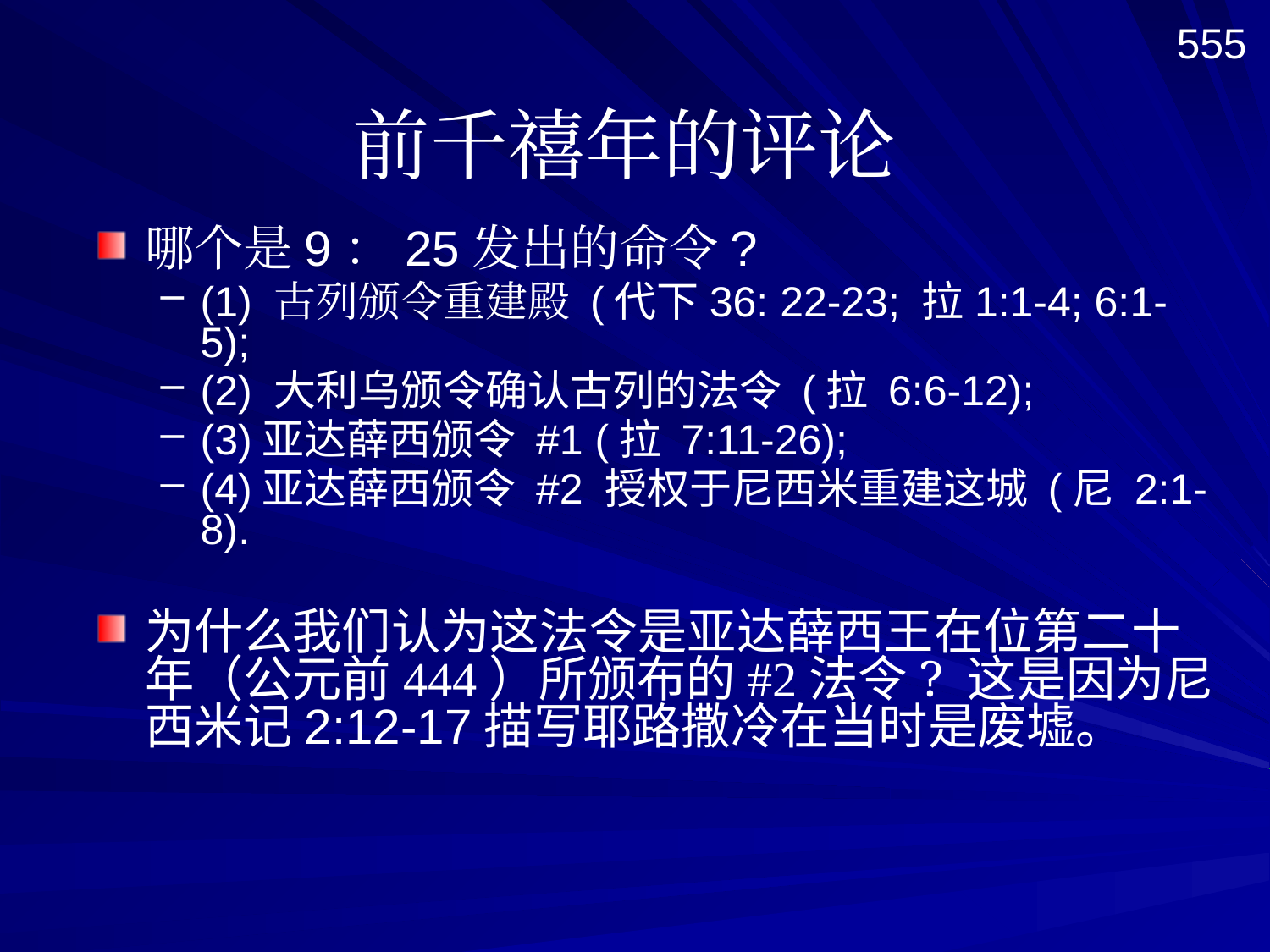

555
# 前千禧年的评论
哪个是9：25发出的命令?
(1) 古列颁令重建殿 (代下36: 22-23; 拉1:1-4; 6:1-5);
(2) 大利乌颁令确认古列的法令 (拉 6:6-12);
(3)亚达薛西颁令 #1 (拉 7:11-26);
(4)亚达薛西颁令 #2 授权于尼西米重建这城 (尼 2:1-8).

为什么我们认为这法令是亚达薛西王在位第二十年（公元前444）所颁布的#2法令? 这是因为尼西米记2:12-17描写耶路撒冷在当时是废墟。